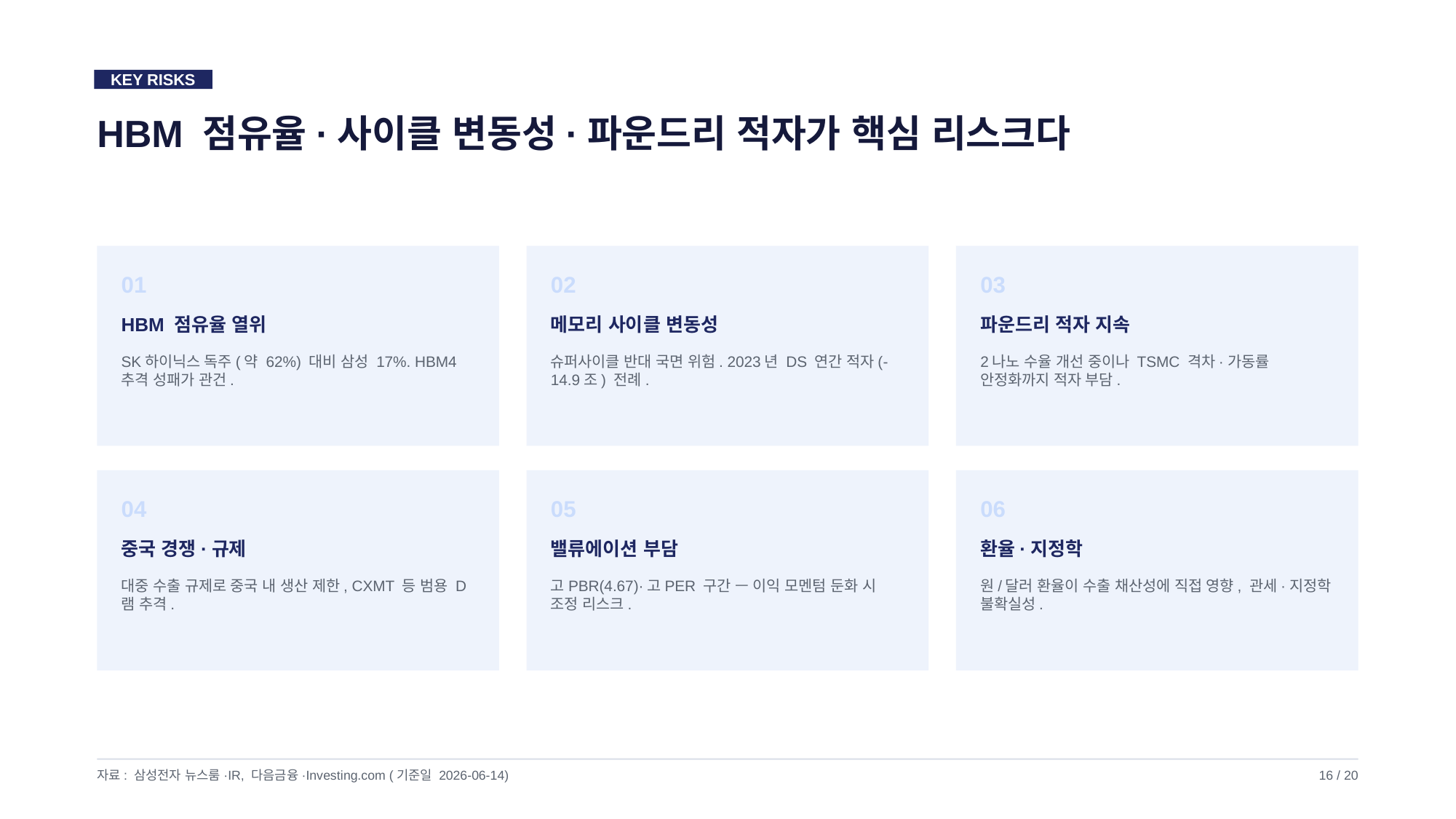

KEY RISKS
HBM 점유율·사이클 변동성·파운드리 적자가 핵심 리스크다

01
02
03
HBM 점유율 열위
메모리 사이클 변동성
파운드리 적자 지속
SK하이닉스 독주(약 62%) 대비 삼성 17%. HBM4 추격 성패가 관건.
슈퍼사이클 반대 국면 위험. 2023년 DS 연간 적자(-14.9조) 전례.
2나노 수율 개선 중이나 TSMC 격차·가동률 안정화까지 적자 부담.

04
05
06
중국 경쟁·규제
밸류에이션 부담
환율·지정학
대중 수출 규제로 중국 내 생산 제한, CXMT 등 범용 D램 추격.
고PBR(4.67)·고PER 구간 — 이익 모멘텀 둔화 시 조정 리스크.
원/달러 환율이 수출 채산성에 직접 영향, 관세·지정학 불확실성.

자료: 삼성전자 뉴스룸·IR, 다음금융·Investing.com (기준일 2026-06-14)
16 / 20